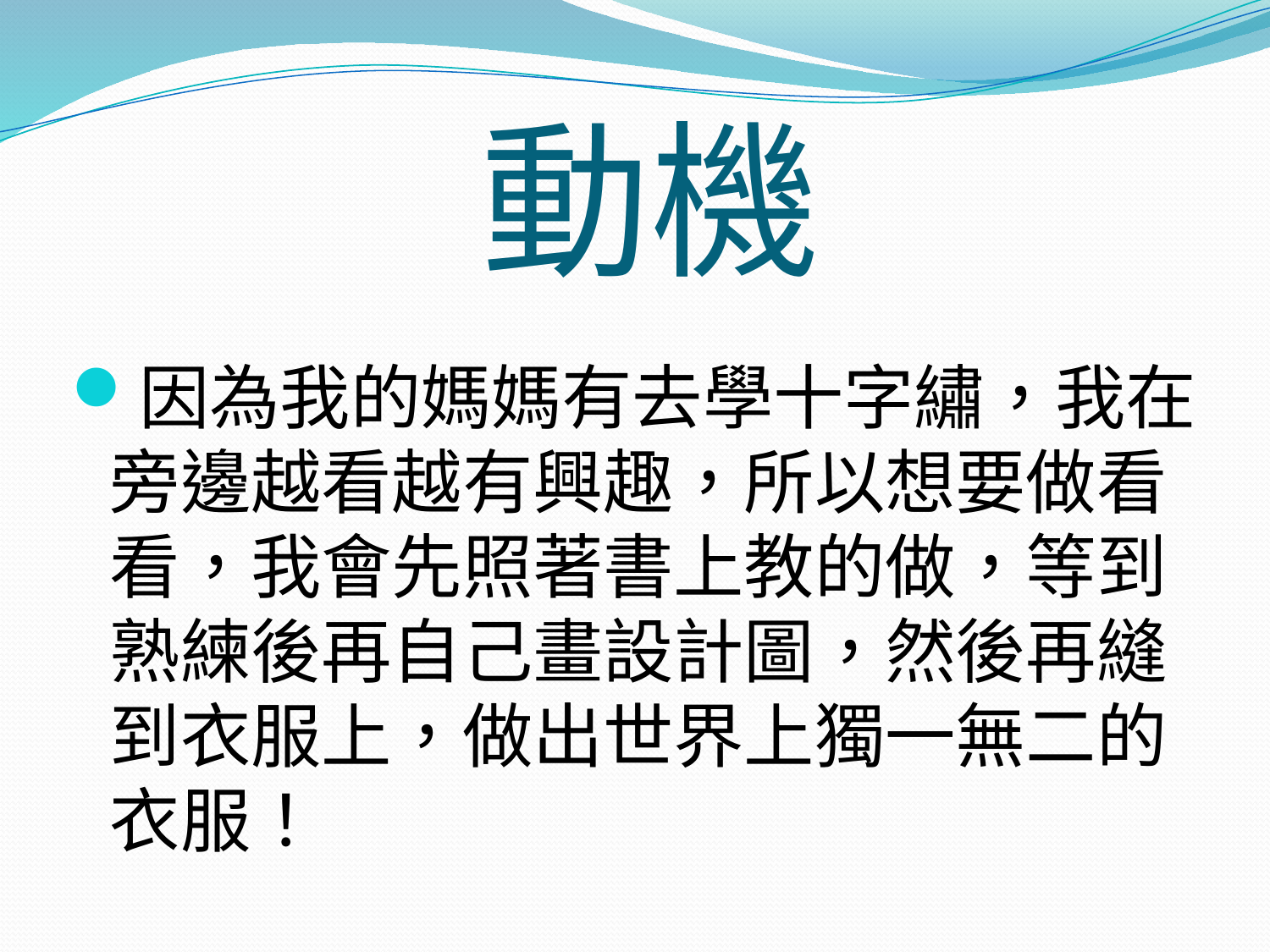

# 動機
因為我的媽媽有去學十字繡，我在旁邊越看越有興趣，所以想要做看看，我會先照著書上教的做，等到熟練後再自己畫設計圖，然後再縫到衣服上，做出世界上獨一無二的衣服！